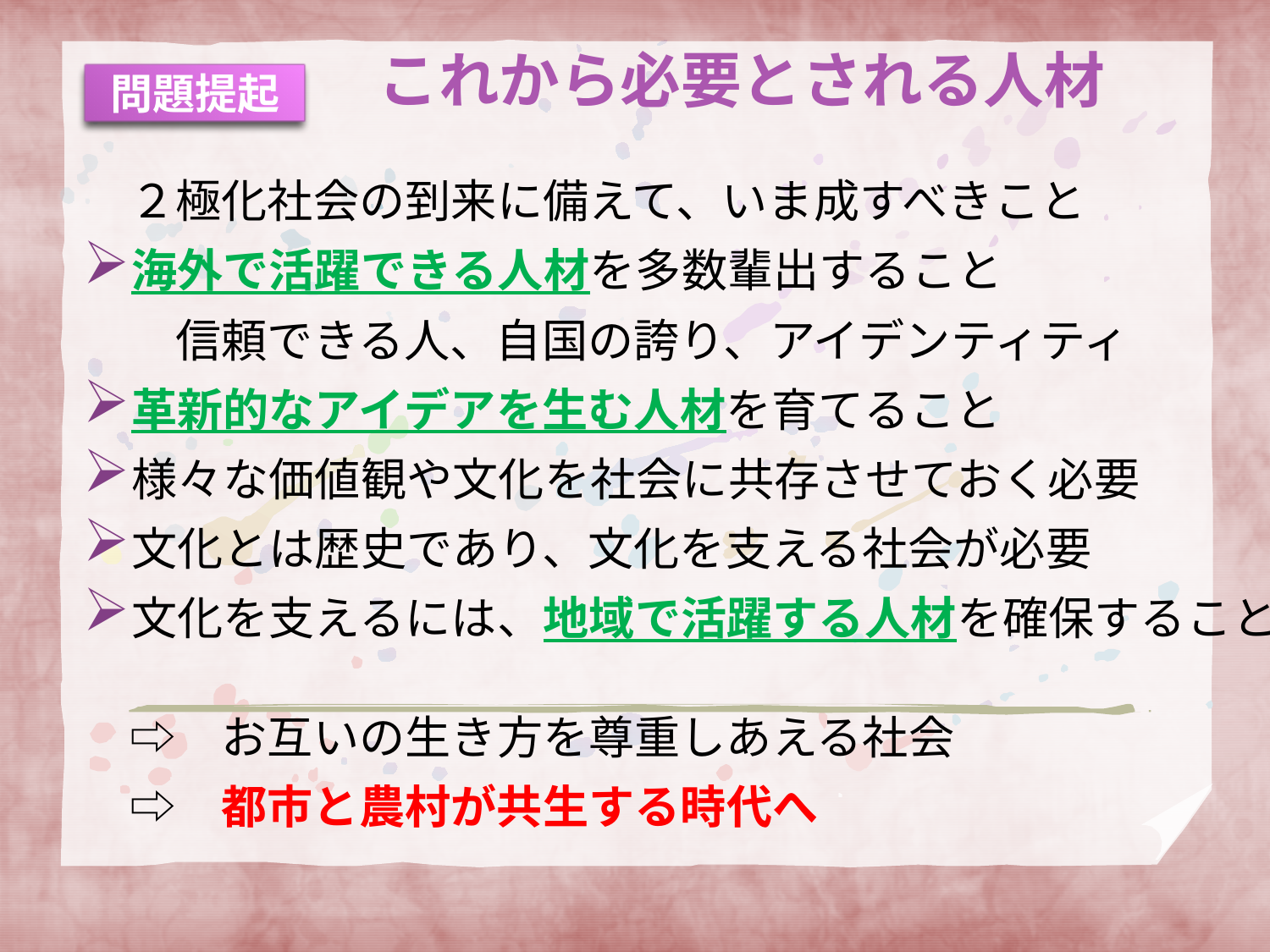

# これから必要とされる人材
問題提起
　２極化社会の到来に備えて、いま成すべきこと
海外で活躍できる人材を多数輩出すること
　　信頼できる人、自国の誇り、アイデンティティ
革新的なアイデアを生む人材を育てること
様々な価値観や文化を社会に共存させておく必要
文化とは歴史であり、文化を支える社会が必要
文化を支えるには、地域で活躍する人材を確保すること

　⇨　お互いの生き方を尊重しあえる社会
　⇨　都市と農村が共生する時代へ